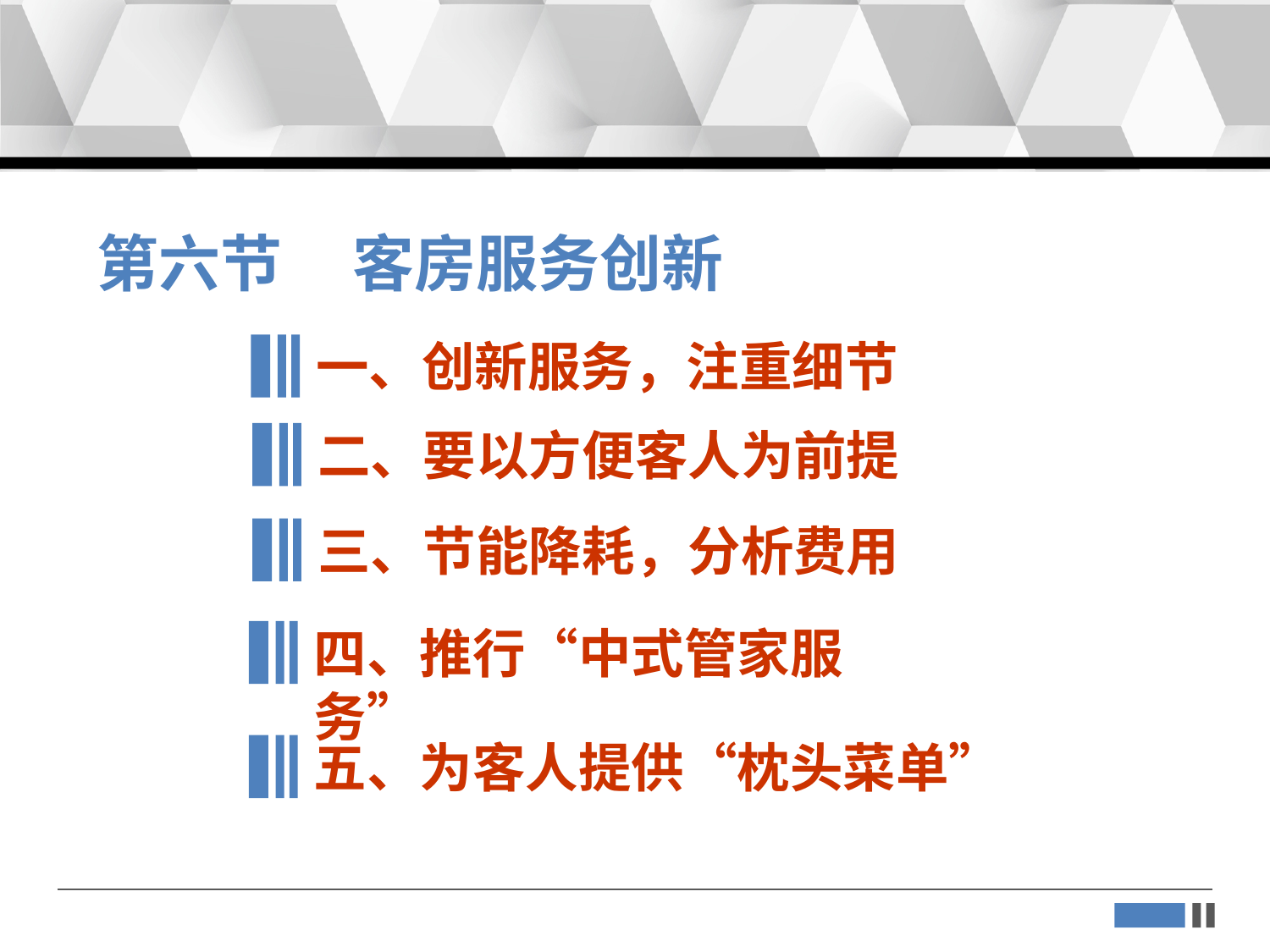

第六节     客房服务创新
一、创新服务，注重细节

二、要以方便客人为前提

三、节能降耗，分析费用

四、推行“中式管家服务”

五、为客人提供“枕头菜单”